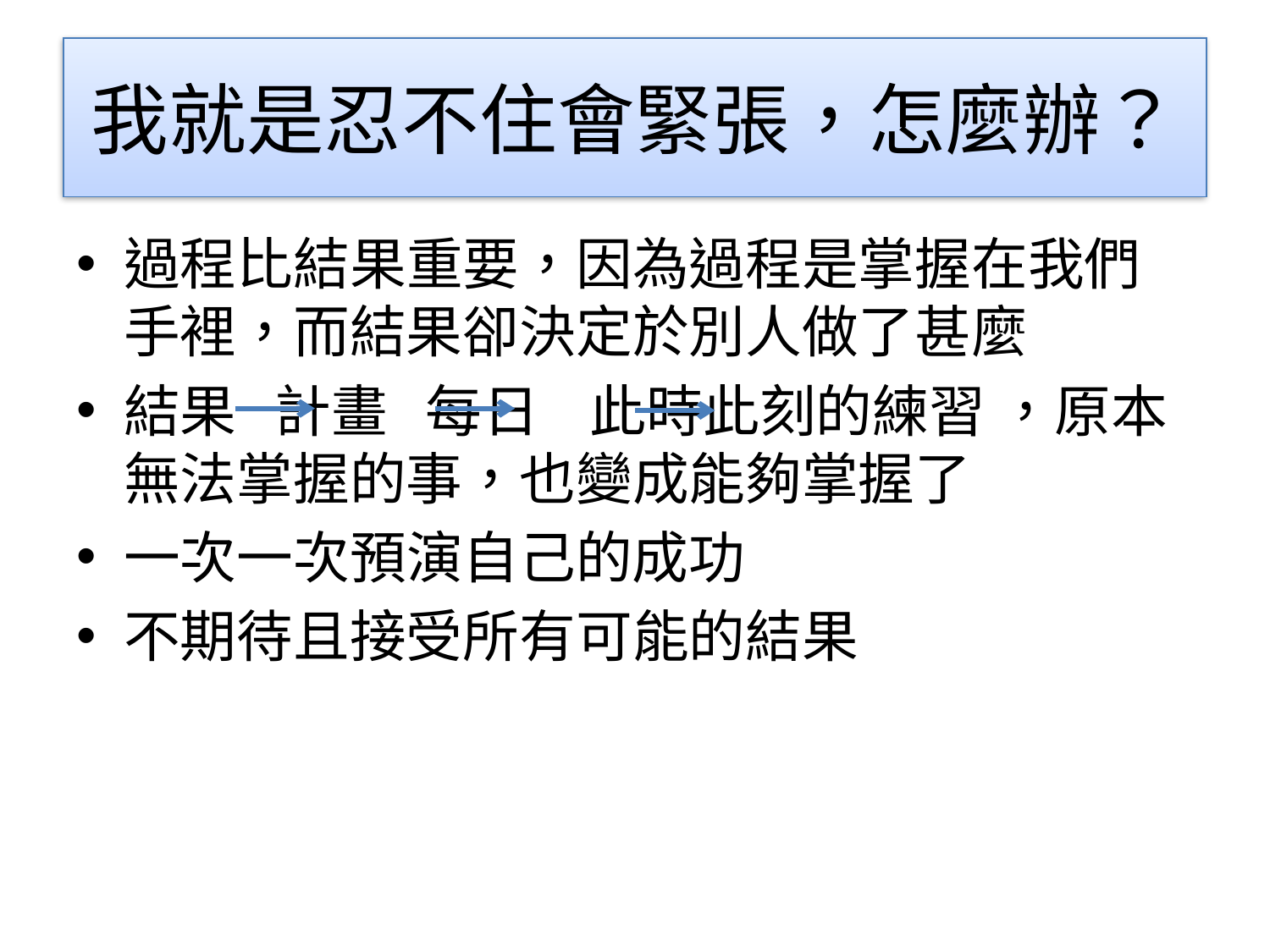

# 我就是忍不住會緊張，怎麼辦？
過程比結果重要，因為過程是掌握在我們手裡，而結果卻決定於別人做了甚麼
結果   計畫   每日    此時此刻的練習 ，原本無法掌握的事，也變成能夠掌握了
一次一次預演自己的成功
不期待且接受所有可能的結果